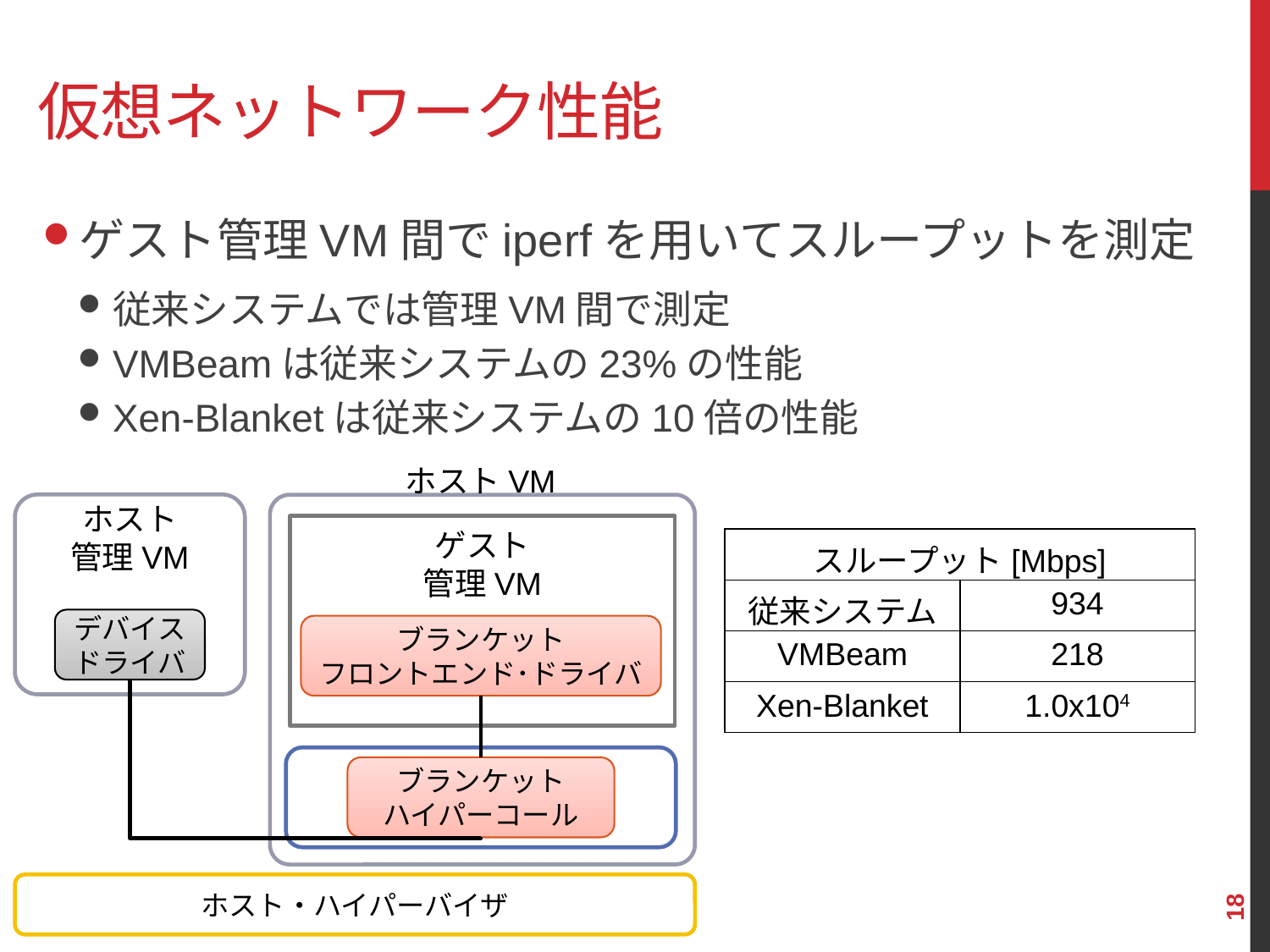

# 仮想ネットワーク性能
ゲスト管理VM間でiperfを用いてスループットを測定
従来システムでは管理VM間で測定
VMBeamは従来システムの23%の性能
Xen-Blanketは従来システムの10倍の性能
ホストVM

ゲスト
管理VM

ブランケット
フロントエンド･ドライバ

ブランケット
ハイパーコール
ホスト
管理VM

デバイス
ドライバ
| スループット[Mbps] |  |
| --- | --- |
| 従来システム | 934 |
| VMBeam | 218 |
| Xen-Blanket | 1.0x104 |
18
ホスト・ハイパーバイザ